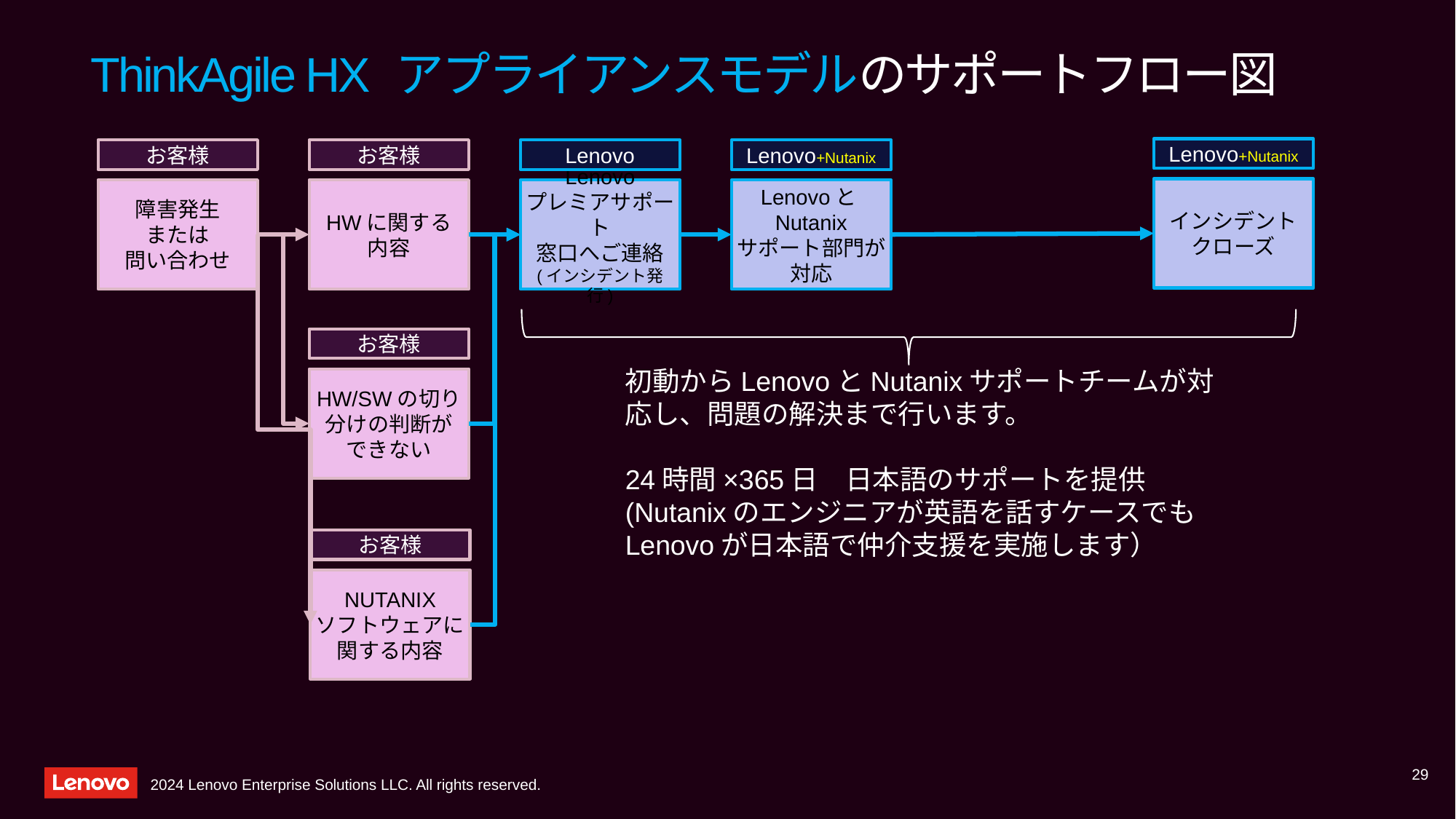

# ThinkAgile HX アプライアンスモデルのサポートフロー図
Lenovo+Nutanix
お客様
お客様
Lenovo
Lenovo+Nutanix
インシデント
クローズ
障害発生
または
問い合わせ
HWに関する
内容
Lenovo
プレミアサポート
窓口へご連絡
(インシデント発行)
LenovoとNutanix
サポート部門が
対応
お客様
初動からLenovoとNutanixサポートチームが対応し、問題の解決まで行います。

24時間×365日　日本語のサポートを提供
(Nutanixのエンジニアが英語を話すケースでもLenovoが日本語で仲介支援を実施します）
HW/SWの切り分けの判断が
できない
お客様
NUTANIX
ソフトウェアに
関する内容
29